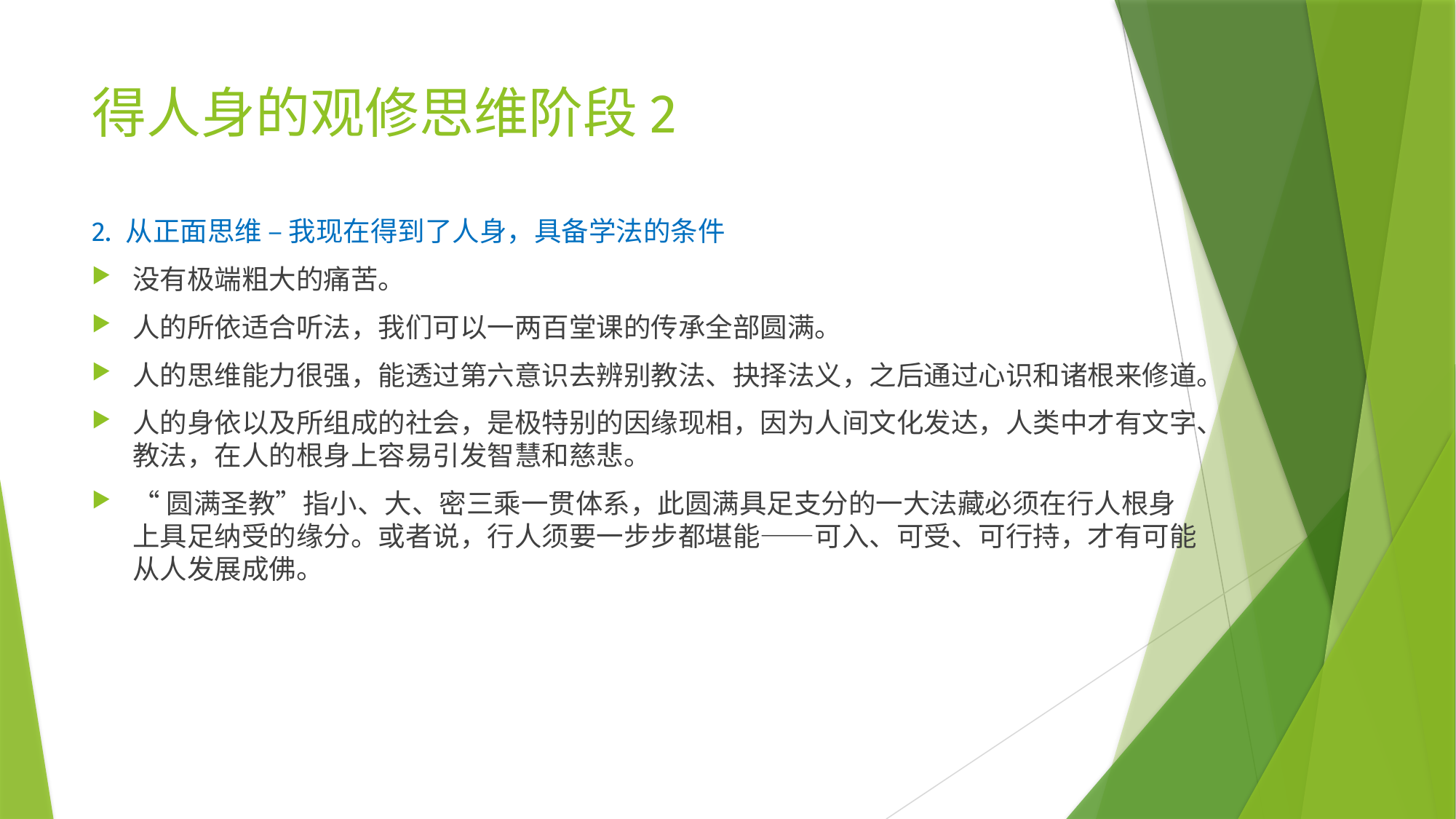

# 得人身的观修思维阶段2
2. 从正面思维 – 我现在得到了人身，具备学法的条件
没有极端粗大的痛苦。
人的所依适合听法，我们可以一两百堂课的传承全部圆满。
人的思维能力很强，能透过第六意识去辨别教法、抉择法义，之后通过心识和诸根来修道。
人的身依以及所组成的社会，是极特别的因缘现相，因为人间文化发达，人类中才有文字、教法，在人的根身上容易引发智慧和慈悲。
“圆满圣教”指小、大、密三乘一贯体系，此圆满具足支分的一大法藏必须在行人根身上具足纳受的缘分。或者说，行人须要一步步都堪能——可入、可受、可行持，才有可能从人发展成佛。